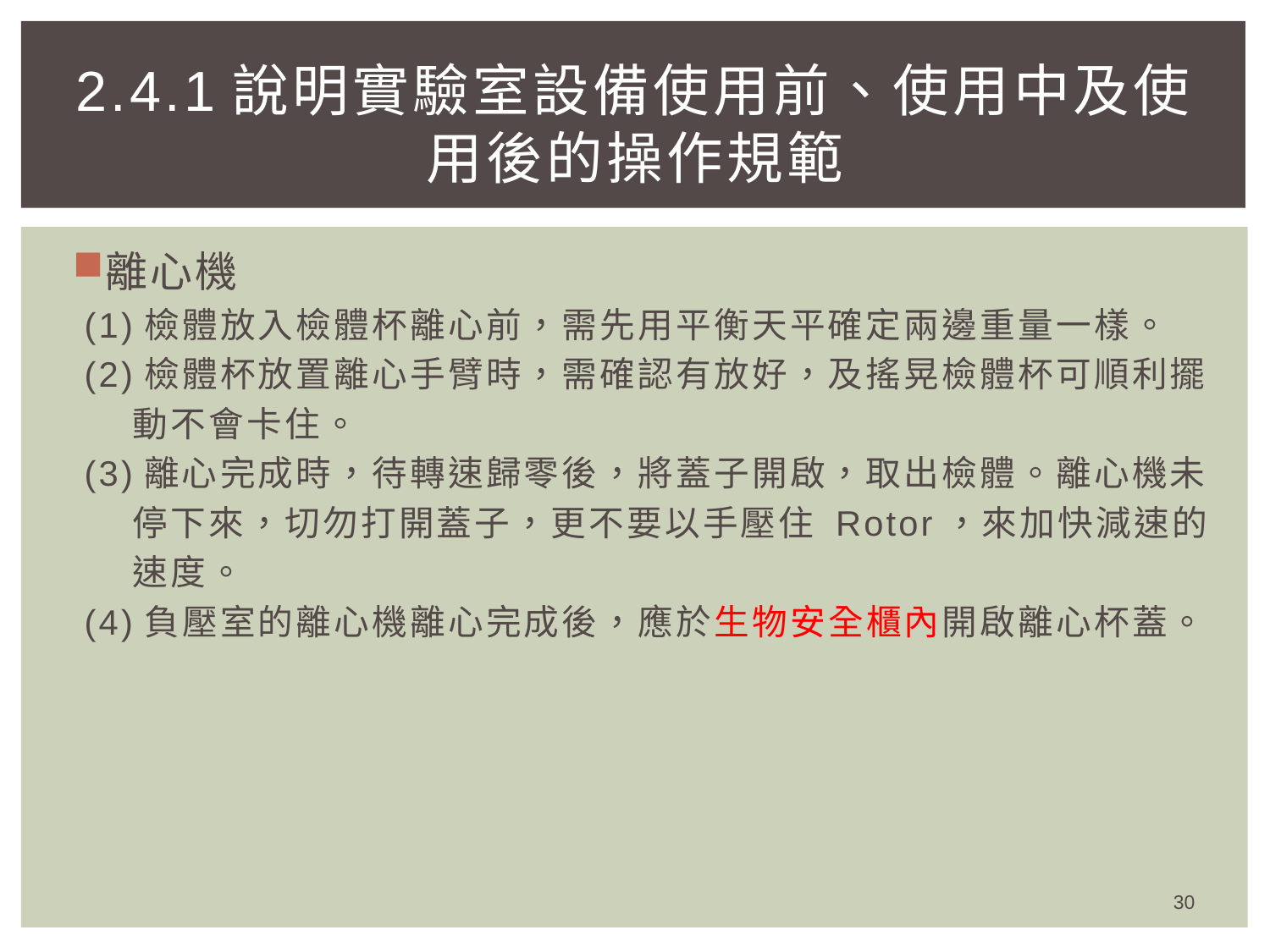

# 2.4.1說明實驗室設備使用前、使用中及使用後的操作規範
離心機
 (1)檢體放入檢體杯離心前，需先用平衡天平確定兩邊重量一樣。
 (2)檢體杯放置離心手臂時，需確認有放好，及搖晃檢體杯可順利擺
     動不會卡住。
 (3)離心完成時，待轉速歸零後，將蓋子開啟，取出檢體。離心機未
     停下來，切勿打開蓋子，更不要以手壓住 Rotor，來加快減速的
     速度。
 (4)負壓室的離心機離心完成後，應於生物安全櫃內開啟離心杯蓋。

30